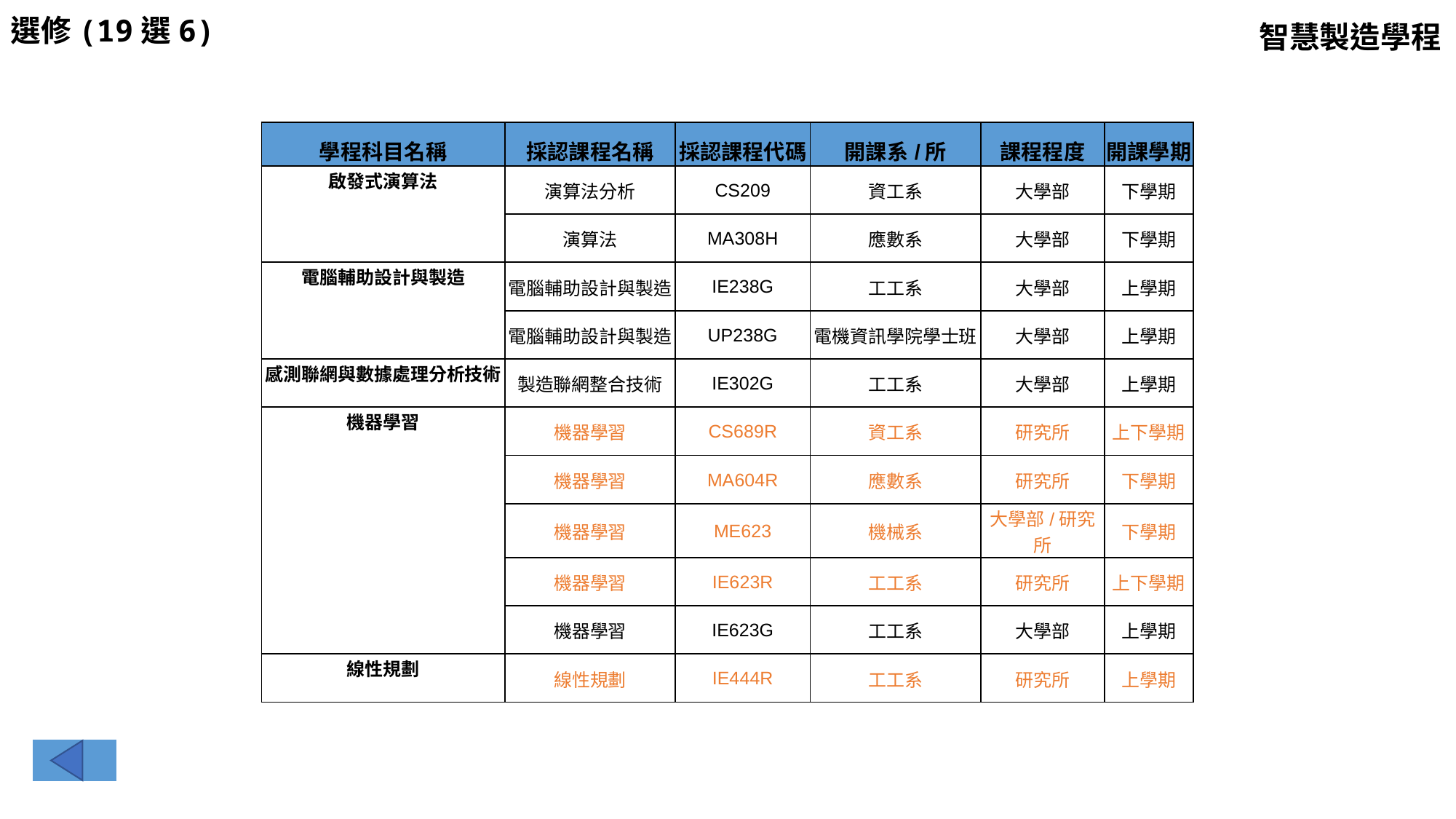

選修(19選6)
智慧製造學程
| 學程科目名稱 | 採認課程名稱 | 採認課程代碼 | 開課系/所 | 課程程度 | 開課學期 |
| --- | --- | --- | --- | --- | --- |
| 啟發式演算法 | 演算法分析 | CS209 | 資工系 | 大學部 | 下學期 |
|  | 演算法 | MA308H | 應數系 | 大學部 | 下學期 |
| 電腦輔助設計與製造 | 電腦輔助設計與製造 | IE238G | 工工系 | 大學部 | 上學期 |
|  | 電腦輔助設計與製造 | UP238G | 電機資訊學院學士班 | 大學部 | 上學期 |
| 感測聯網與數據處理分析技術 | 製造聯網整合技術 | IE302G | 工工系 | 大學部 | 上學期 |
| 機器學習 | 機器學習 | CS689R | 資工系 | 研究所 | 上下學期 |
|  | 機器學習 | MA604R | 應數系 | 研究所 | 下學期 |
|  | 機器學習 | ME623 | 機械系 | 大學部/研究所 | 下學期 |
|  | 機器學習 | IE623R | 工工系 | 研究所 | 上下學期 |
|  | 機器學習 | IE623G | 工工系 | 大學部 | 上學期 |
| 線性規劃 | 線性規劃 | IE444R | 工工系 | 研究所 | 上學期 |